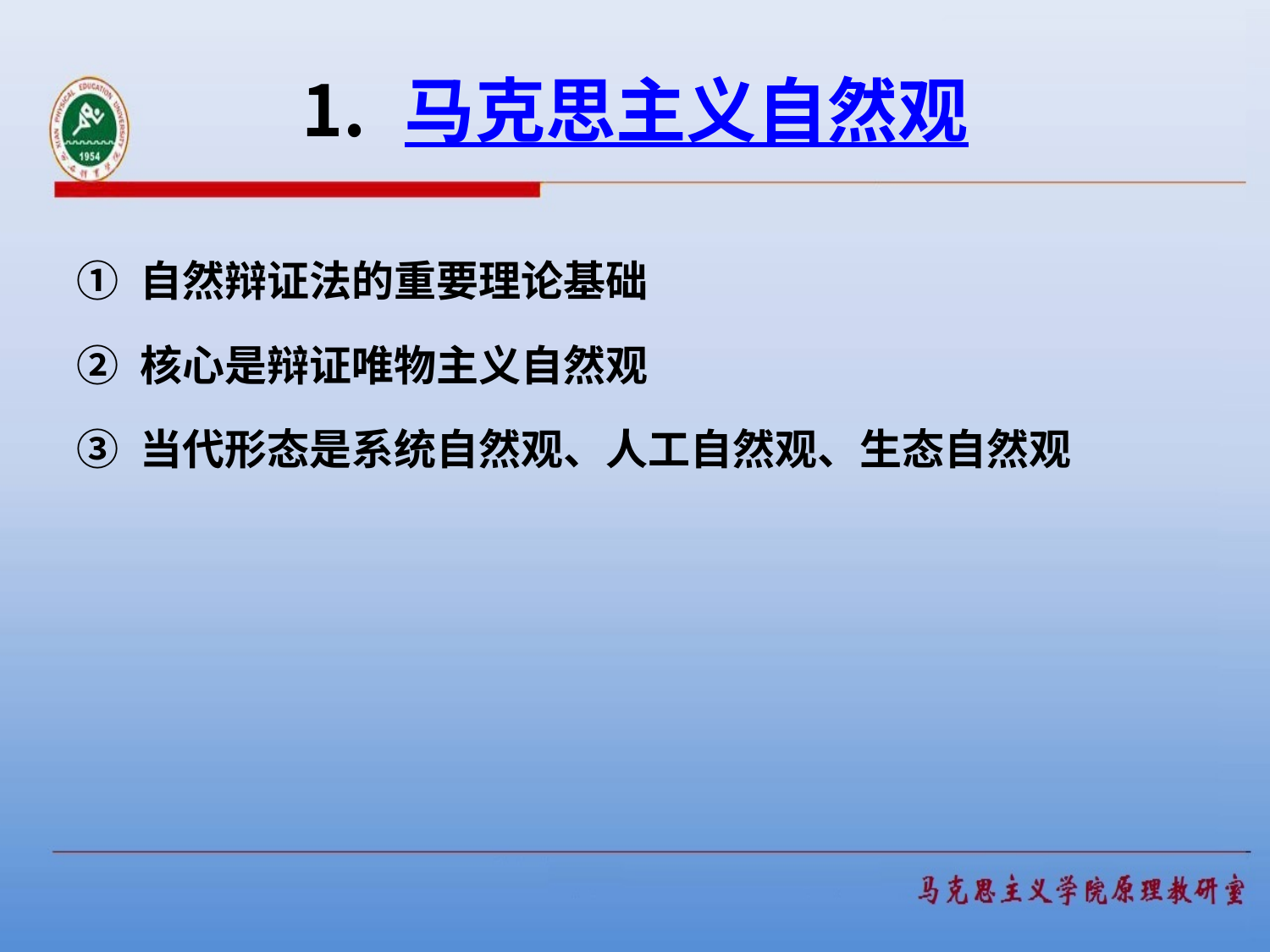

# 马克思主义自然观
自然辩证法的重要理论基础
核心是辩证唯物主义自然观
当代形态是系统自然观、人工自然观、生态自然观